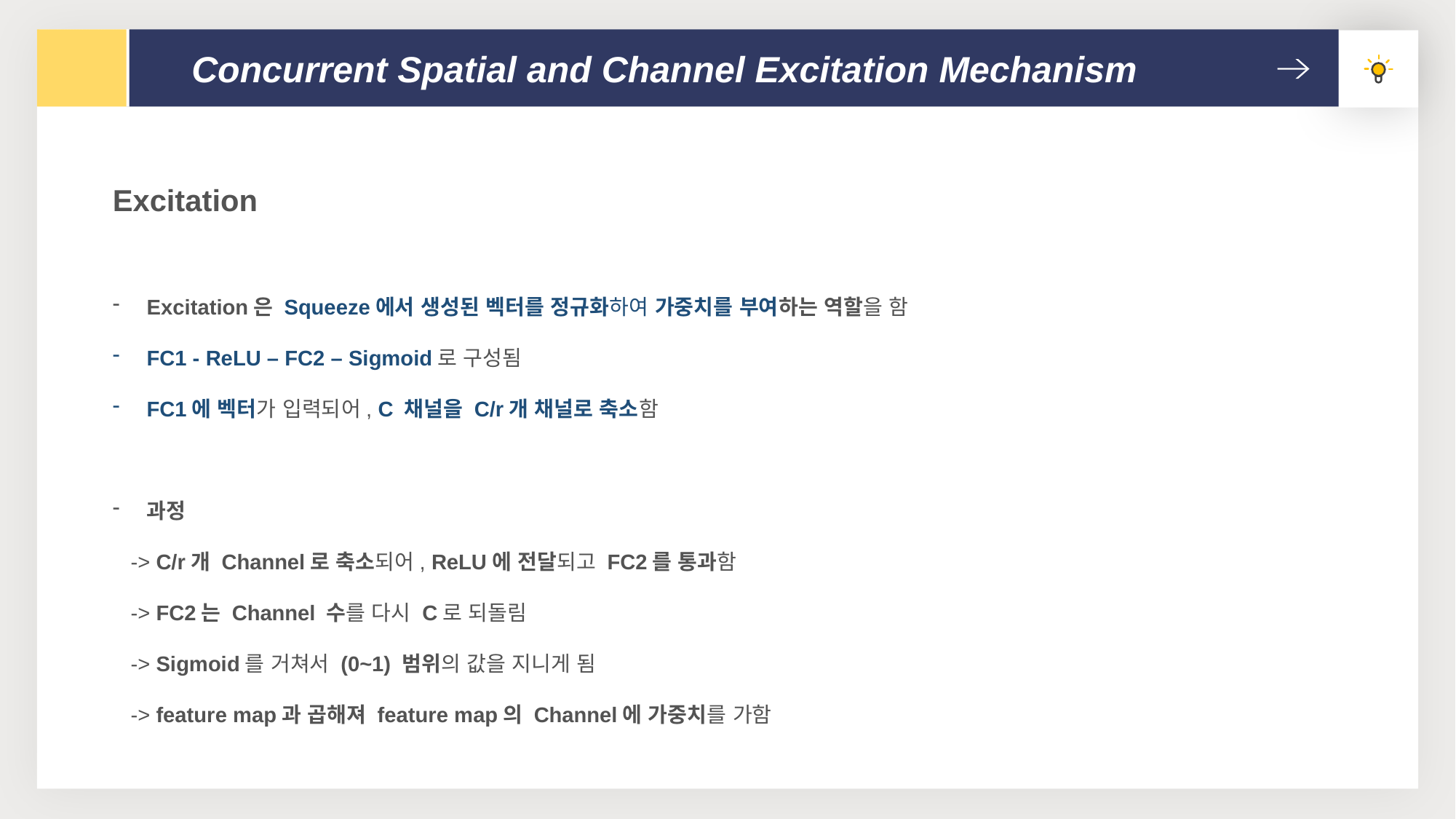

Concurrent Spatial and Channel Excitation Mechanism

Excitation

Excitation은 Squeeze에서 생성된 벡터를 정규화하여 가중치를 부여하는 역할을 함
FC1 - ReLU – FC2 – Sigmoid로 구성됨
FC1에 벡터가 입력되어, C 채널을 C/r개 채널로 축소함

과정
   -> C/r개 Channel로 축소되어, ReLU에 전달되고 FC2를 통과함
   -> FC2는 Channel 수를 다시 C로 되돌림
   -> Sigmoid를 거쳐서 (0~1) 범위의 값을 지니게 됨
   -> feature map과 곱해져 feature map의 Channel에 가중치를 가함